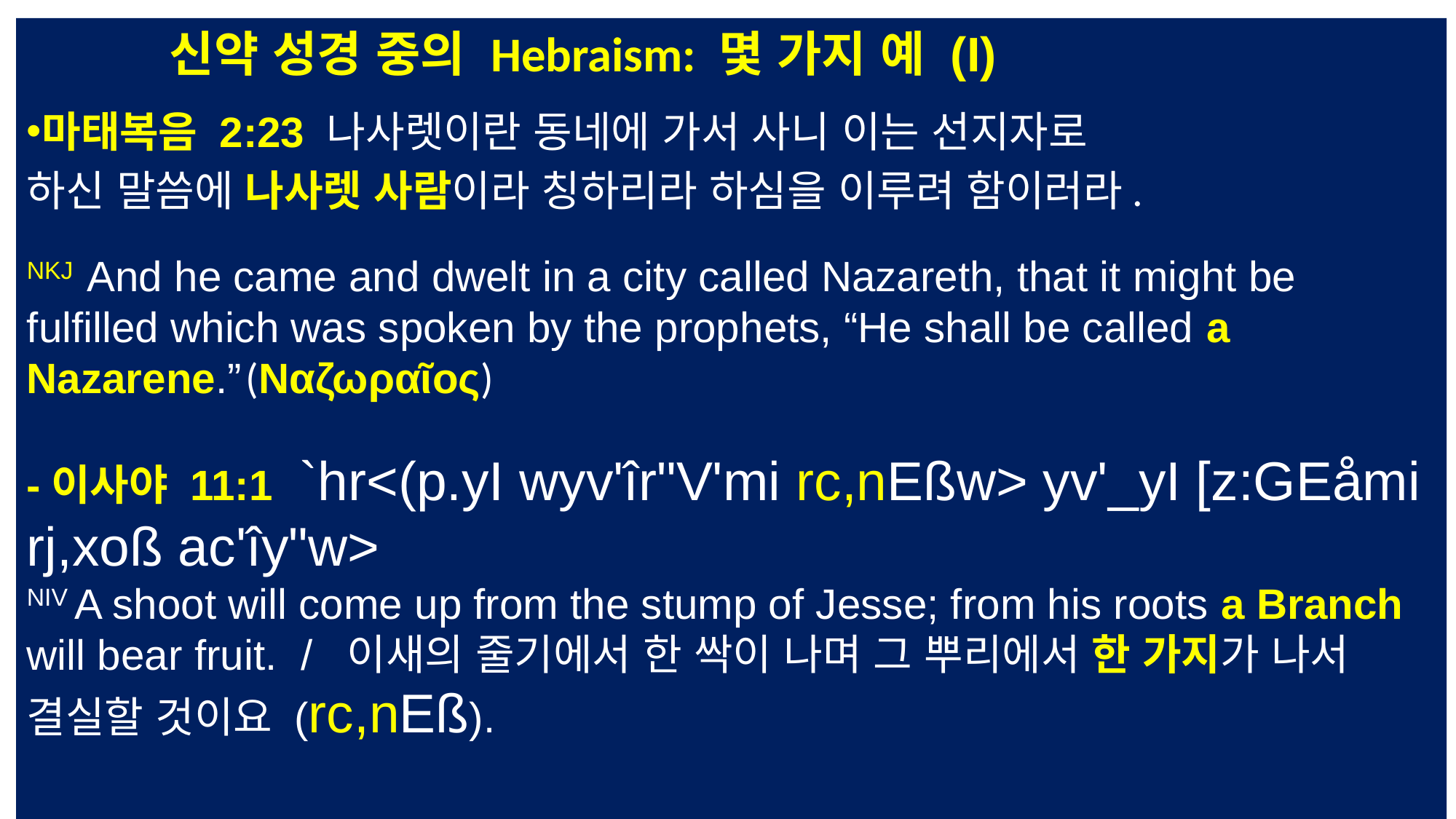

신약 성경 중의 Hebraism: 몇 가지 예 (I)

마태복음 2:23 나사렛이란 동네에 가서 사니 이는 선지자로
하신 말씀에 나사렛 사람이라 칭하리라 하심을 이루려 함이러라.

NKJ  And he came and dwelt in a city called Nazareth, that it might be fulfilled which was spoken by the prophets, “He shall be called a Nazarene.” (Ναζωραῖος)

-이사야 11:1  `hr<(p.yI wyv'îr"V'mi rc,nEßw> yv'_yI [z:GEåmi rj,xoß ac'îy"w>
NIV A shoot will come up from the stump of Jesse; from his roots a Branch will bear fruit.  /  이새의 줄기에서 한 싹이 나며 그 뿌리에서 한 가지가 나서 결실할 것이요 (rc,nEß).